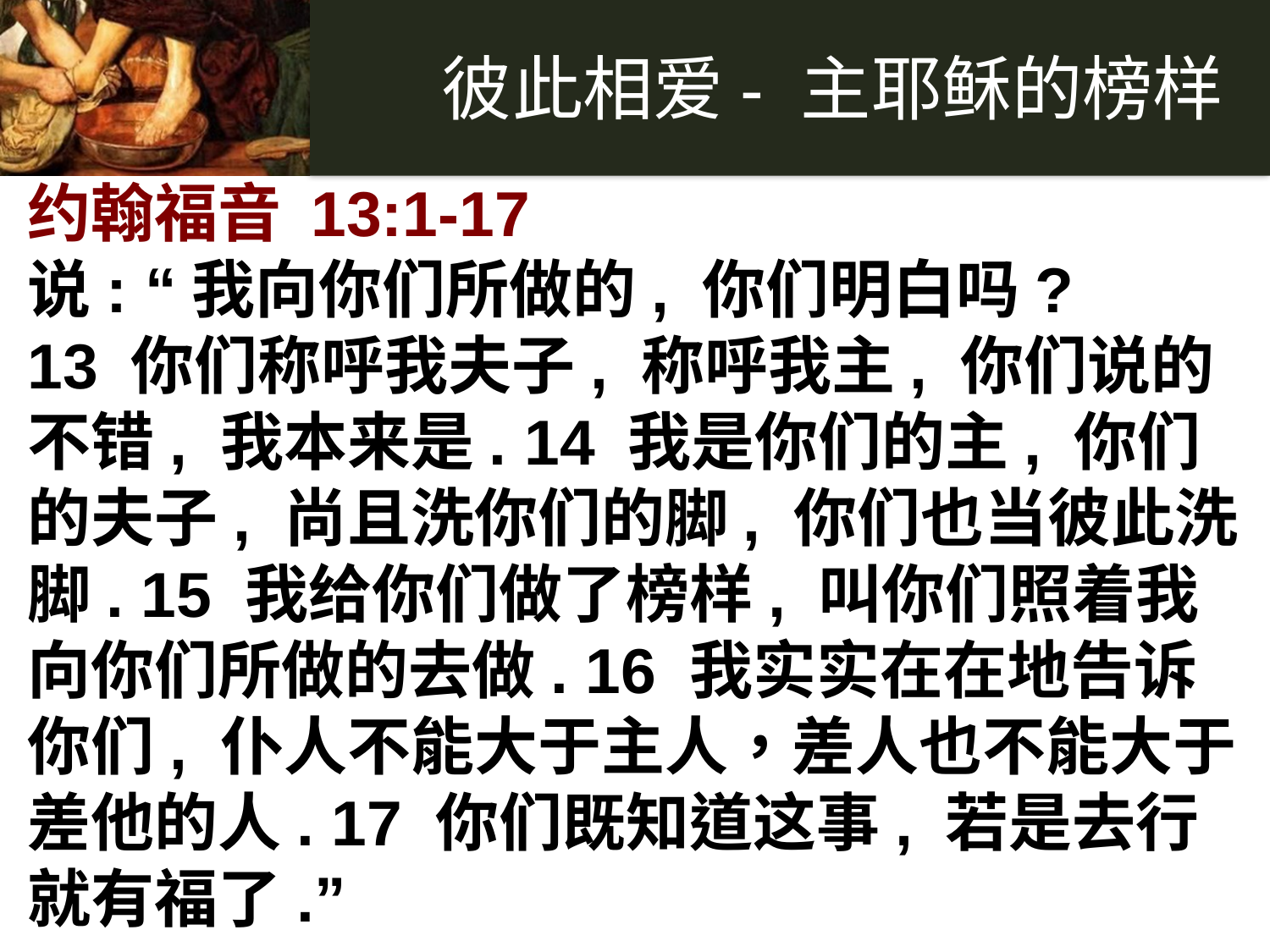

约翰福音 13:1-17
说: “我向你们所做的, 你们明白吗? 13 你们称呼我夫子, 称呼我主, 你们说的不错, 我本来是. 14 我是你们的主, 你们的夫子, 尚且洗你们的脚, 你们也当彼此洗脚. 15 我给你们做了榜样, 叫你们照着我向你们所做的去做. 16 我实实在在地告诉你们, 仆人不能大于主人，差人也不能大于差他的人. 17 你们既知道这事, 若是去行就有福了.”